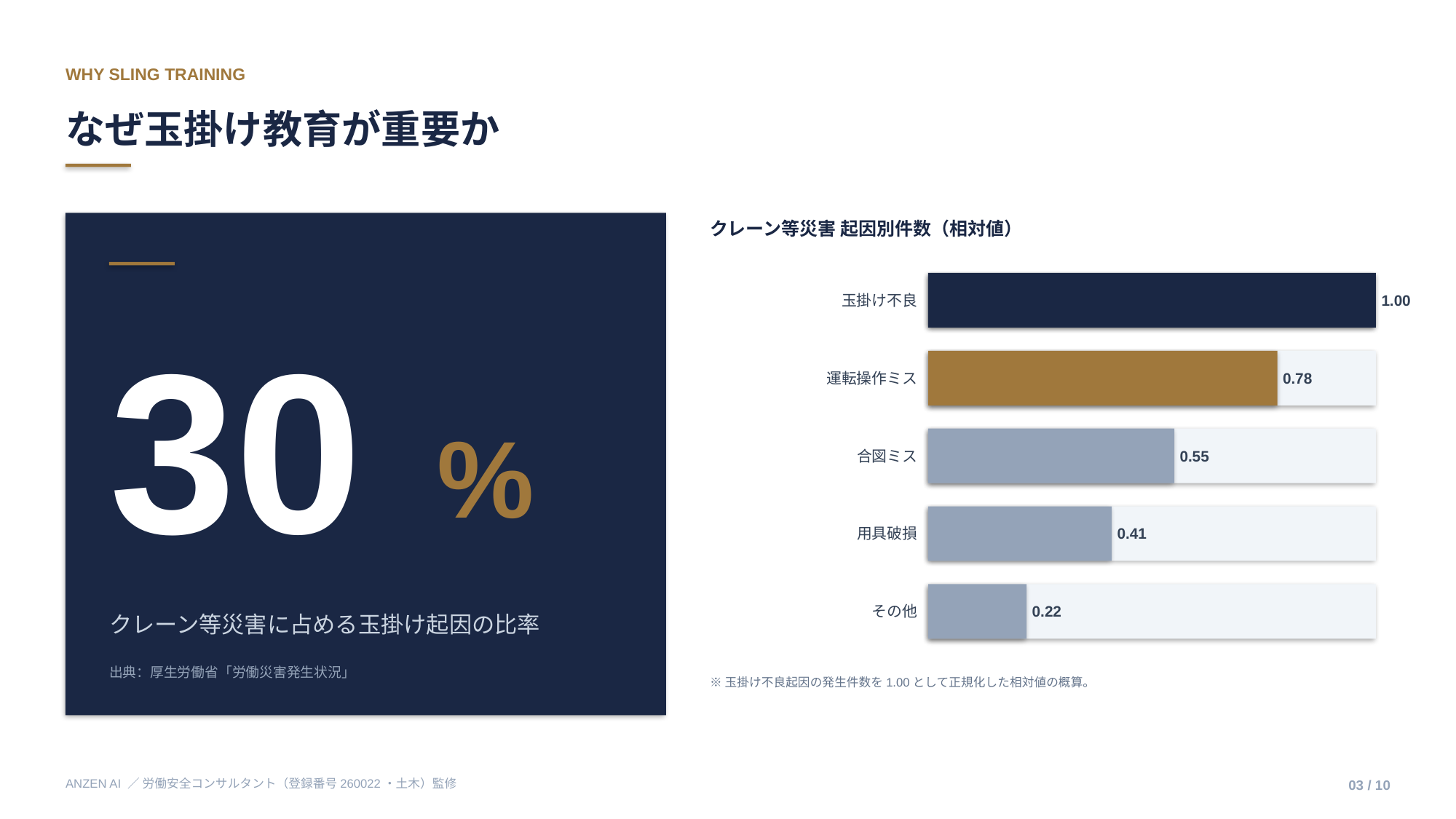

WHY SLING TRAINING
なぜ玉掛け教育が重要か

クレーン等災害 起因別件数（相対値）

玉掛け不良
1.00
30

運転操作ミス
0.78
%

合図ミス
0.55

用具破損
0.41

その他
0.22
クレーン等災害に占める玉掛け起因の比率
出典：厚生労働省「労働災害発生状況」
※玉掛け不良起因の発生件数を1.00として正規化した相対値の概算。
ANZEN AI ／ 労働安全コンサルタント（登録番号260022・土木）監修
03 / 10